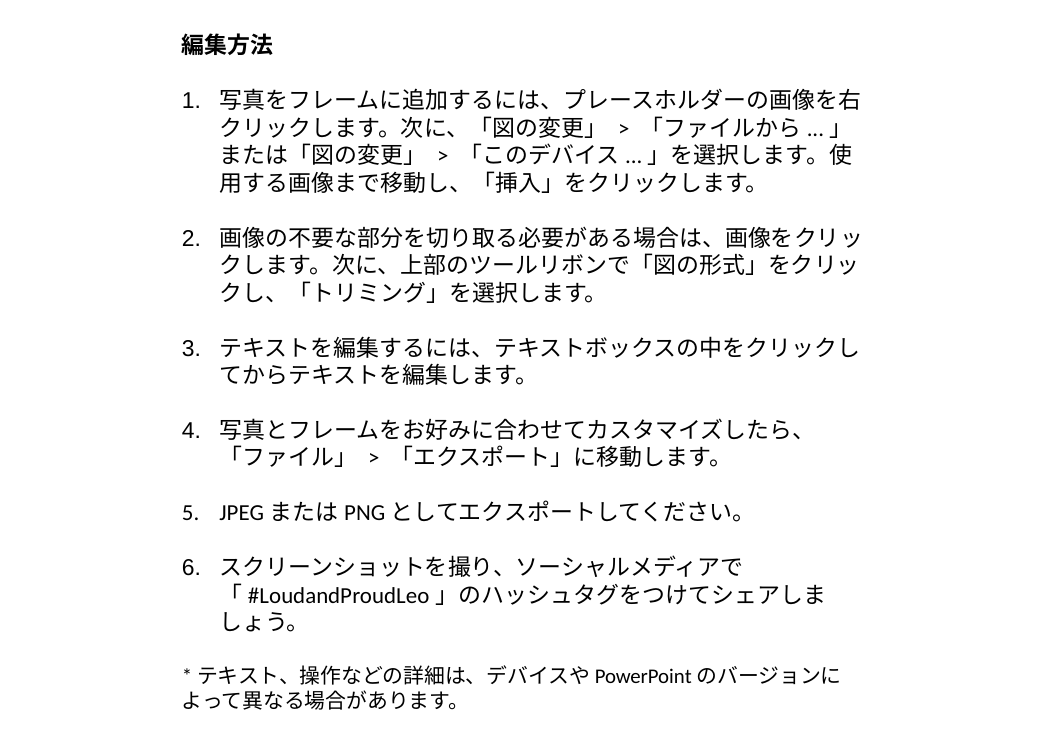

編集方法

写真をフレームに追加するには、プレースホルダーの画像を右クリックします。次に、「図の変更」 > 「ファイルから...」または「図の変更」 > 「このデバイス...」を選択します。使用する画像まで移動し、「挿入」をクリックします。

画像の不要な部分を切り取る必要がある場合は、画像をクリックします。次に、上部のツールリボンで「図の形式」をクリックし、「トリミング」を選択します。

テキストを編集するには、テキストボックスの中をクリックしてからテキストを編集します。

写真とフレームをお好みに合わせてカスタマイズしたら、「ファイル」 > 「エクスポート」に移動します。

JPEGまたはPNGとしてエクスポートしてください。 ​

スクリーンショットを撮り、ソーシャルメディアで「#LoudandProudLeo」のハッシュタグをつけてシェアしましょう。

*テキスト、操作などの詳細は、デバイスやPowerPointのバージョンによって異なる場合があります。